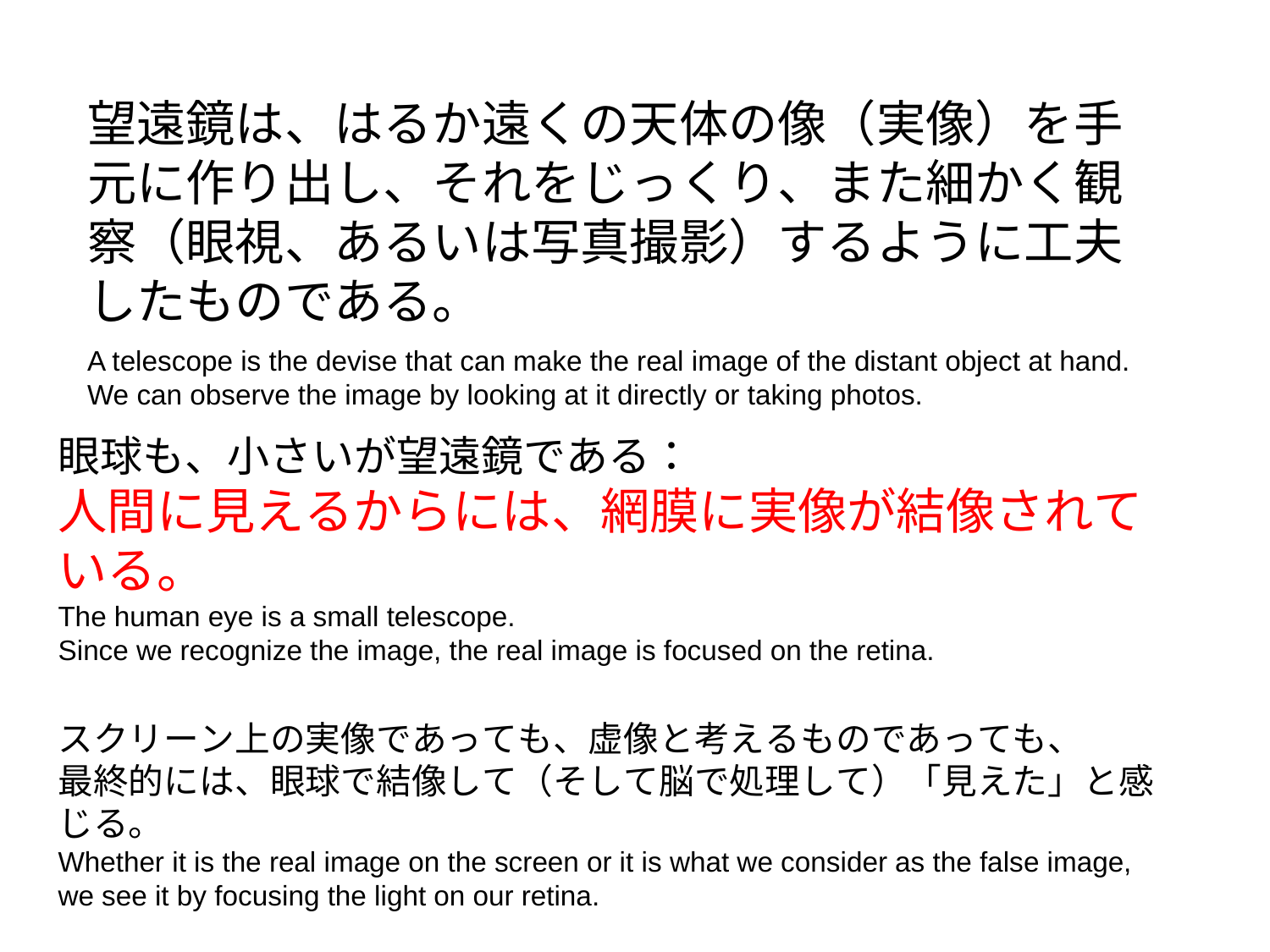

望遠鏡は、はるか遠くの天体の像（実像）を手元に作り出し、それをじっくり、また細かく観察（眼視、あるいは写真撮影）するように工夫したものである。
A telescope is the devise that can make the real image of the distant object at hand. We can observe the image by looking at it directly or taking photos.
眼球も、小さいが望遠鏡である：
人間に見えるからには、網膜に実像が結像されている。
The human eye is a small telescope.
Since we recognize the image, the real image is focused on the retina.

スクリーン上の実像であっても、虚像と考えるものであっても、
最終的には、眼球で結像して（そして脳で処理して）「見えた」と感じる。
Whether it is the real image on the screen or it is what we consider as the false image, we see it by focusing the light on our retina.